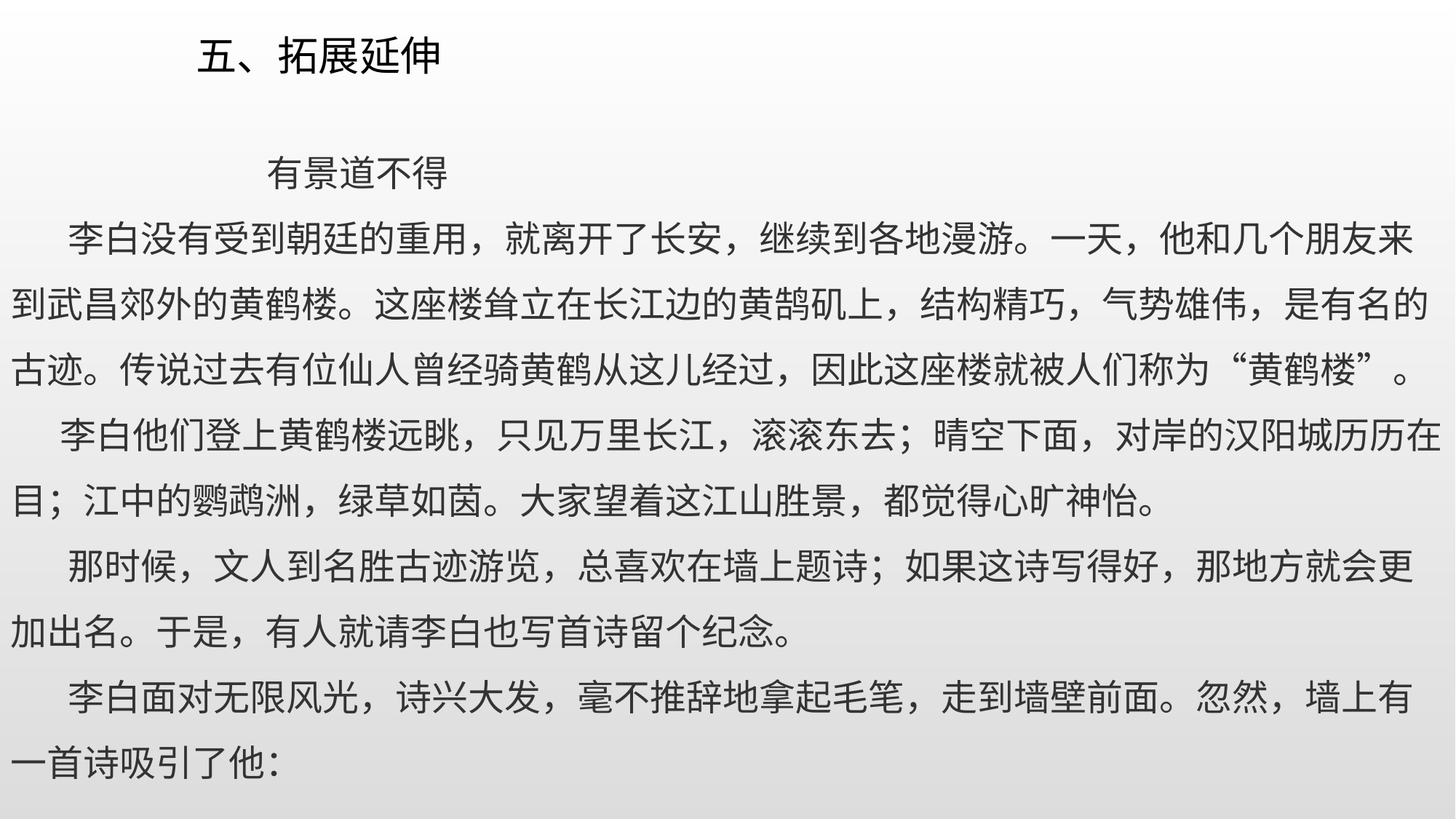

五、拓展延伸
　                                     有景道不得
       李白没有受到朝廷的重用，就离开了长安，继续到各地漫游。一天，他和几个朋友来到武昌郊外的黄鹤楼。这座楼耸立在长江边的黄鹄矶上，结构精巧，气势雄伟，是有名的古迹。传说过去有位仙人曾经骑黄鹤从这儿经过，因此这座楼就被人们称为“黄鹤楼”。
      李白他们登上黄鹤楼远眺，只见万里长江，滚滚东去；晴空下面，对岸的汉阳城历历在目；江中的鹦鹉洲，绿草如茵。大家望着这江山胜景，都觉得心旷神怡。
       那时候，文人到名胜古迹游览，总喜欢在墙上题诗；如果这诗写得好，那地方就会更加出名。于是，有人就请李白也写首诗留个纪念。
       李白面对无限风光，诗兴大发，毫不推辞地拿起毛笔，走到墙壁前面。忽然，墙上有一首诗吸引了他：